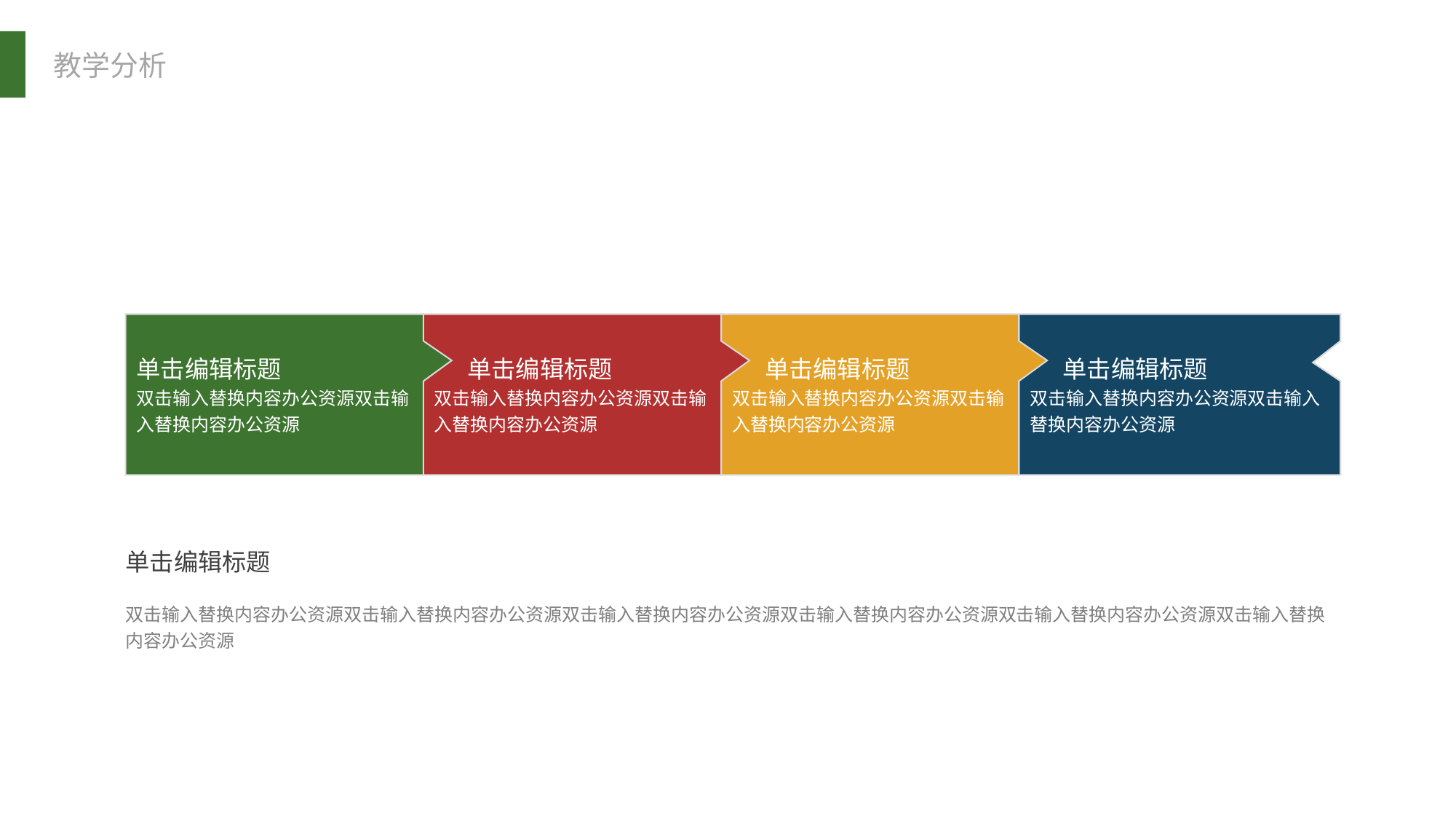

单击编辑标题
双击输入替换内容办公资源双击输入替换内容办公资源
     单击编辑标题
双击输入替换内容办公资源双击输入替换内容办公资源
     单击编辑标题
双击输入替换内容办公资源双击输入替换内容办公资源
     单击编辑标题
双击输入替换内容办公资源双击输入替换内容办公资源
单击编辑标题
双击输入替换内容办公资源双击输入替换内容办公资源双击输入替换内容办公资源双击输入替换内容办公资源双击输入替换内容办公资源双击输入替换内容办公资源